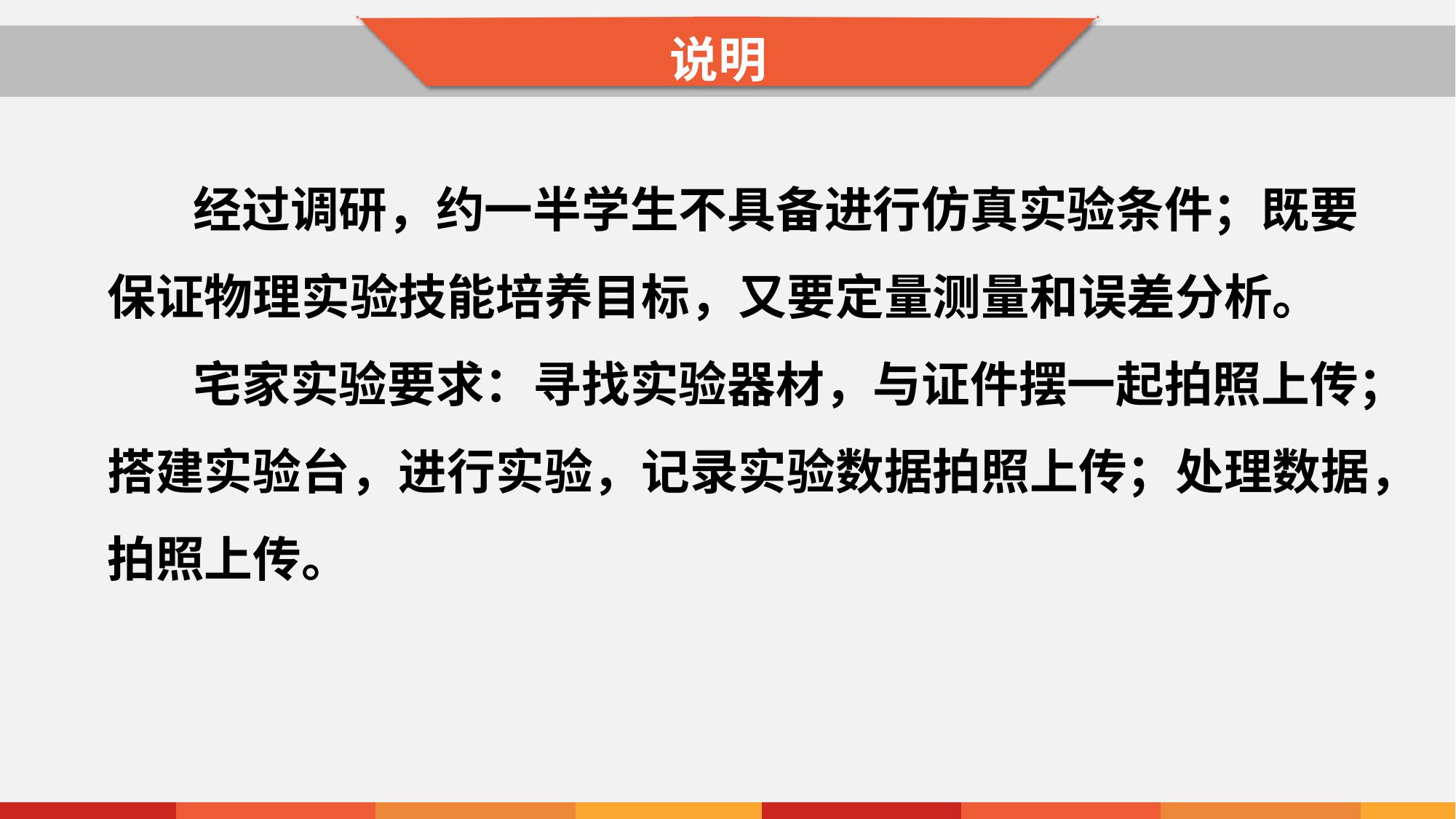

说明
经过调研，约一半学生不具备进行仿真实验条件；既要保证物理实验技能培养目标，又要定量测量和误差分析。
宅家实验要求：寻找实验器材，与证件摆一起拍照上传；搭建实验台，进行实验，记录实验数据拍照上传；处理数据，拍照上传。